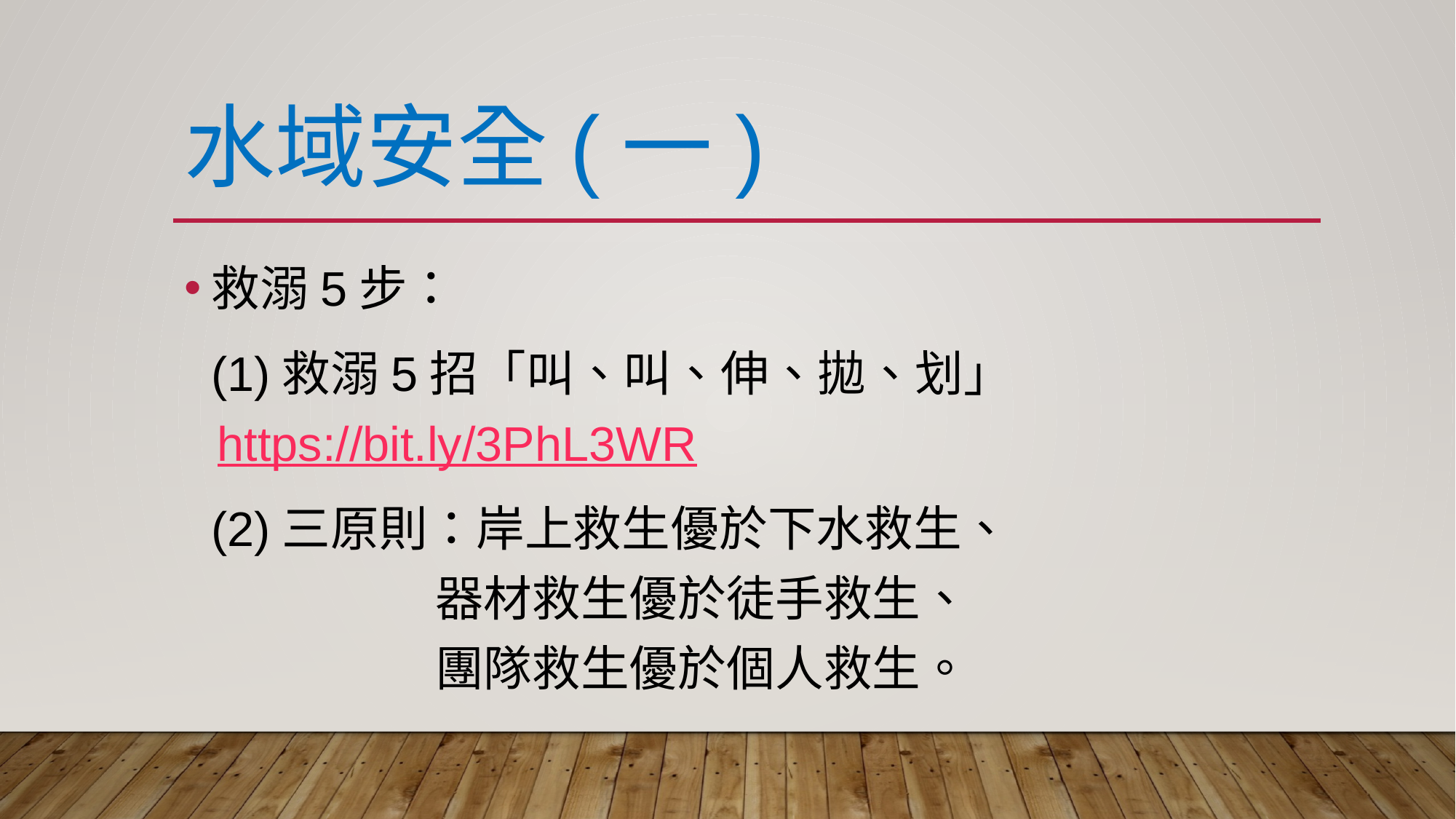

# 水域安全(一)
救溺5步：
  (1)救溺5招「叫、叫、伸、拋、划」
  https://bit.ly/3PhL3WR
  (2)三原則：岸上救生優於下水救生、
                       器材救生優於徒手救生、
                       團隊救生優於個人救生。